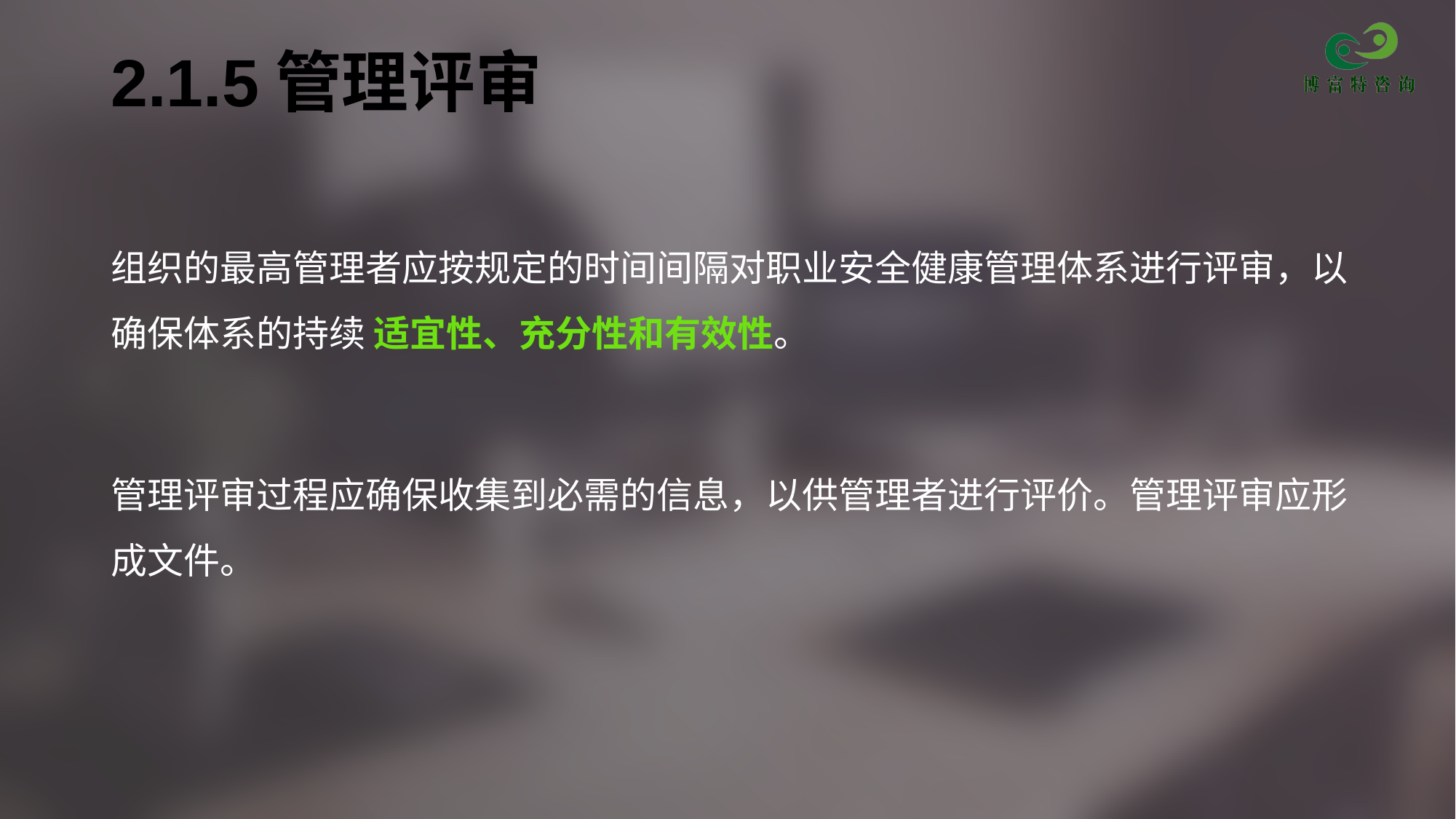

# 2.1.5管理评审
组织的最高管理者应按规定的时间间隔对职业安全健康管理体系进行评审，以确保体系的持续 适宜性、充分性和有效性。

管理评审过程应确保收集到必需的信息，以供管理者进行评价。管理评审应形成文件。